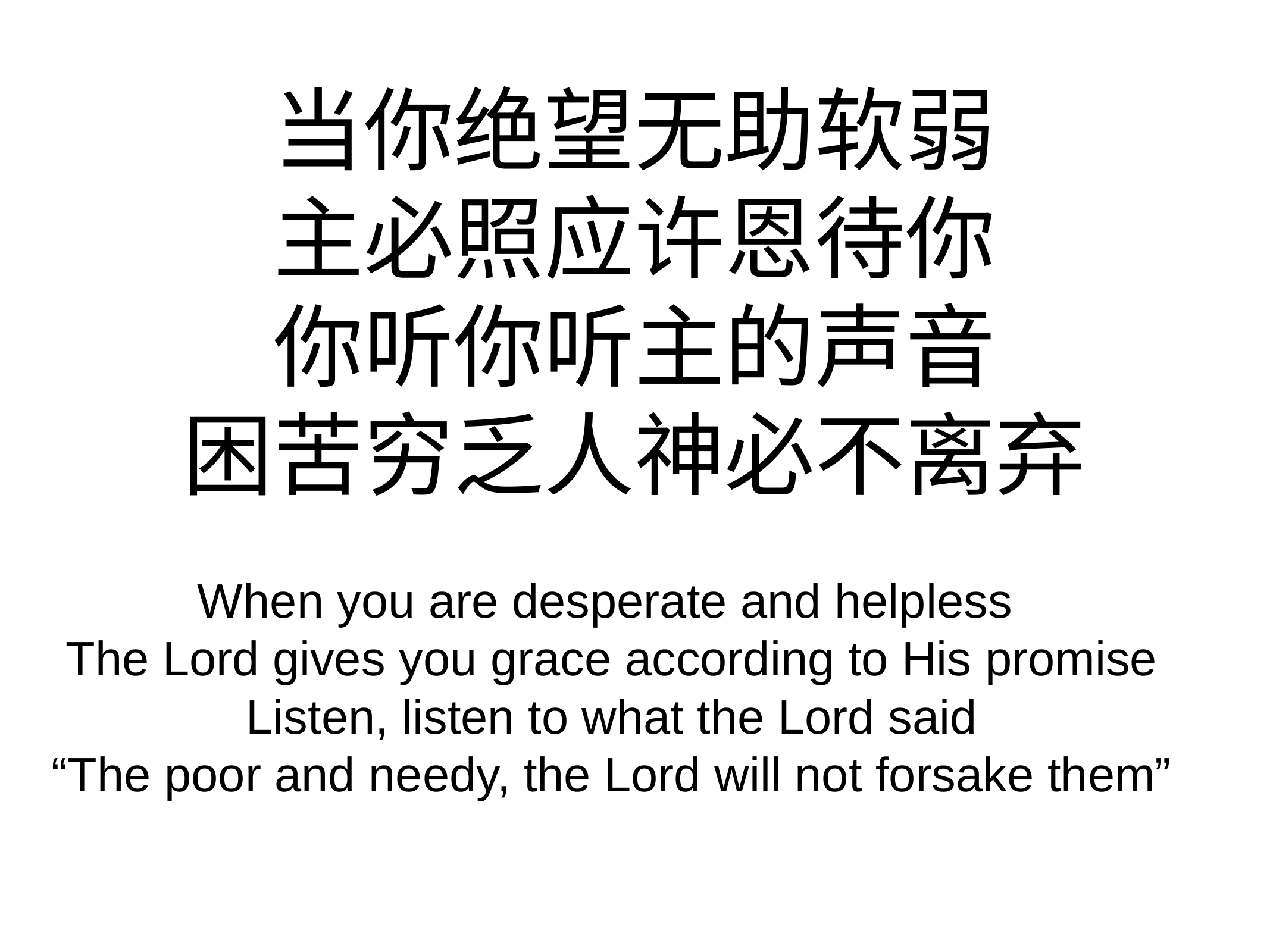

# 当你绝望无助软弱
主必照应许恩待你
你听你听主的声音
困苦穷乏人神必不离弃
When you are desperate and helpless
The Lord gives you grace according to His promise
Listen, listen to what the Lord said
“The poor and needy, the Lord will not forsake them”
3